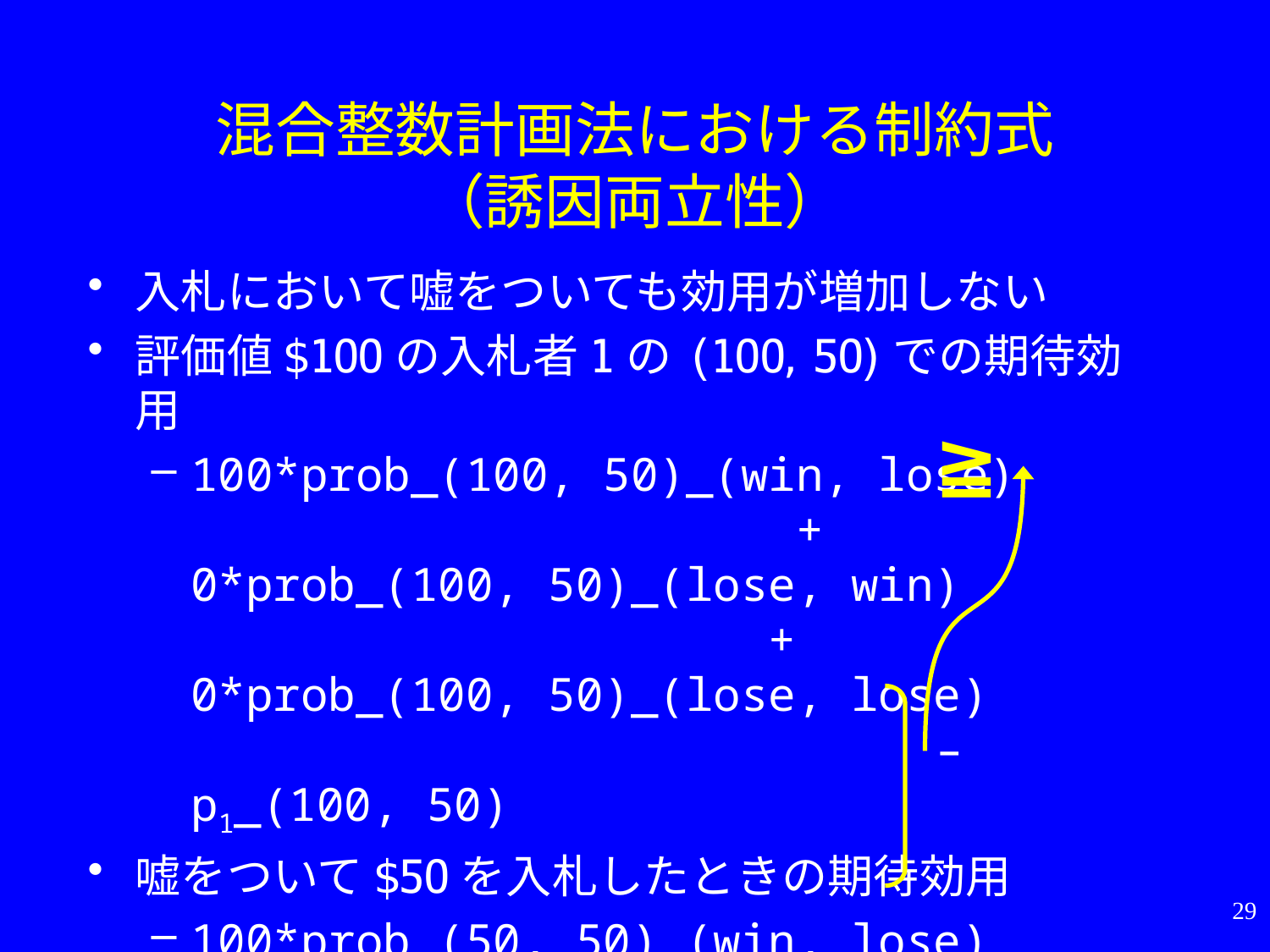

# 混合整数計画法における制約式 （誘因両立性）
入札において嘘をついても効用が増加しない
評価値$100の入札者1の (100, 50)での期待効用
100*prob_(100, 50)_(win, lose)                           + 0*prob_(100, 50)_(lose, win)                            + 0*prob_(100, 50)_(lose, lose)                           	    – p1_(100, 50)
嘘をついて$50を入札したときの期待効用
100*prob_(50, 50)_(win, lose)                             + 0*prob_(50, 50)_(lose, win)                             + 0*prob_(50, 50)_(lose, lose)				    – p1_(50, 50)
≧

29